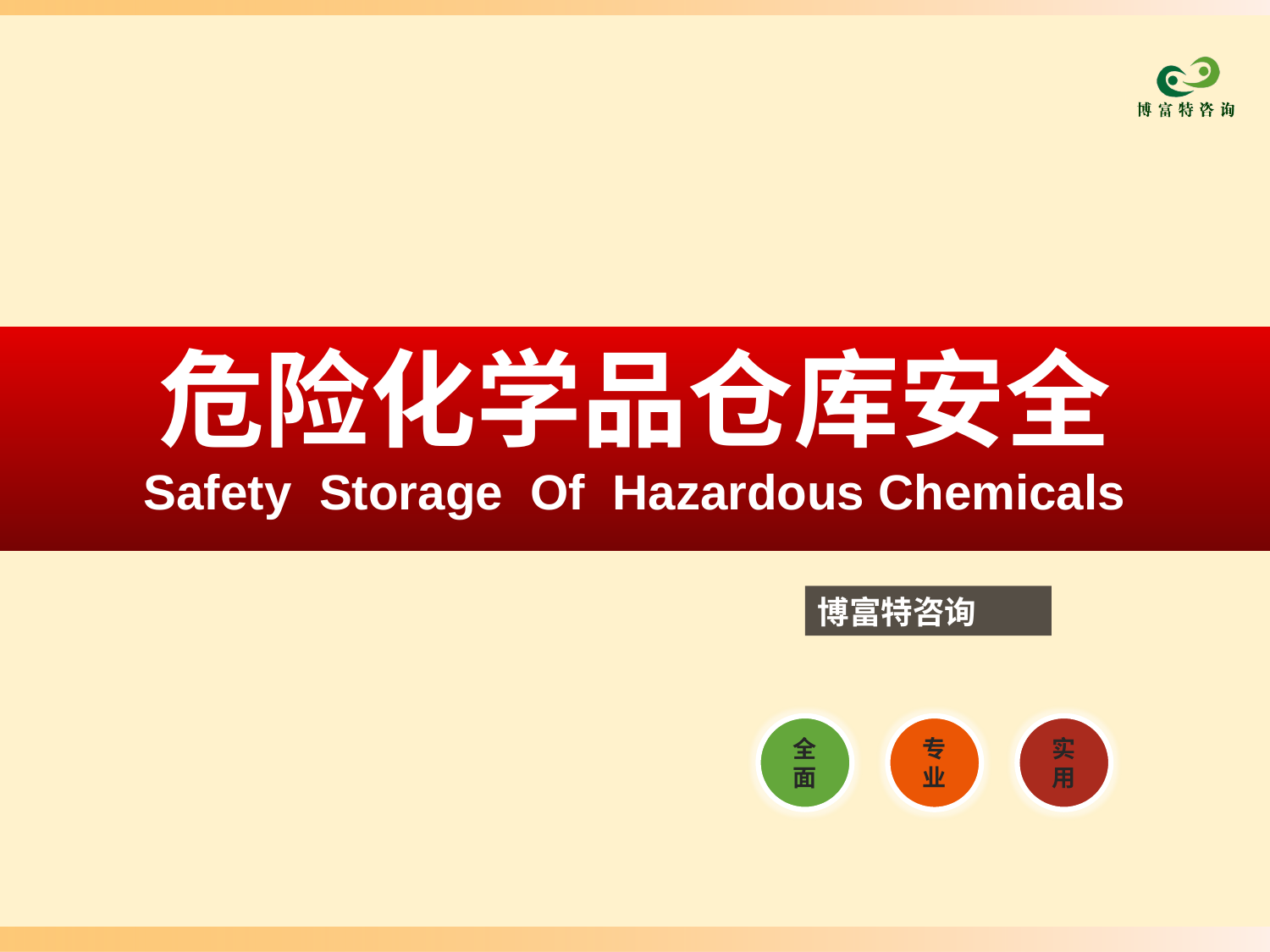

危险化学品仓库安全
Safety  Storage  Of  Hazardous Chemicals
博富特咨询
全面
实用
专业